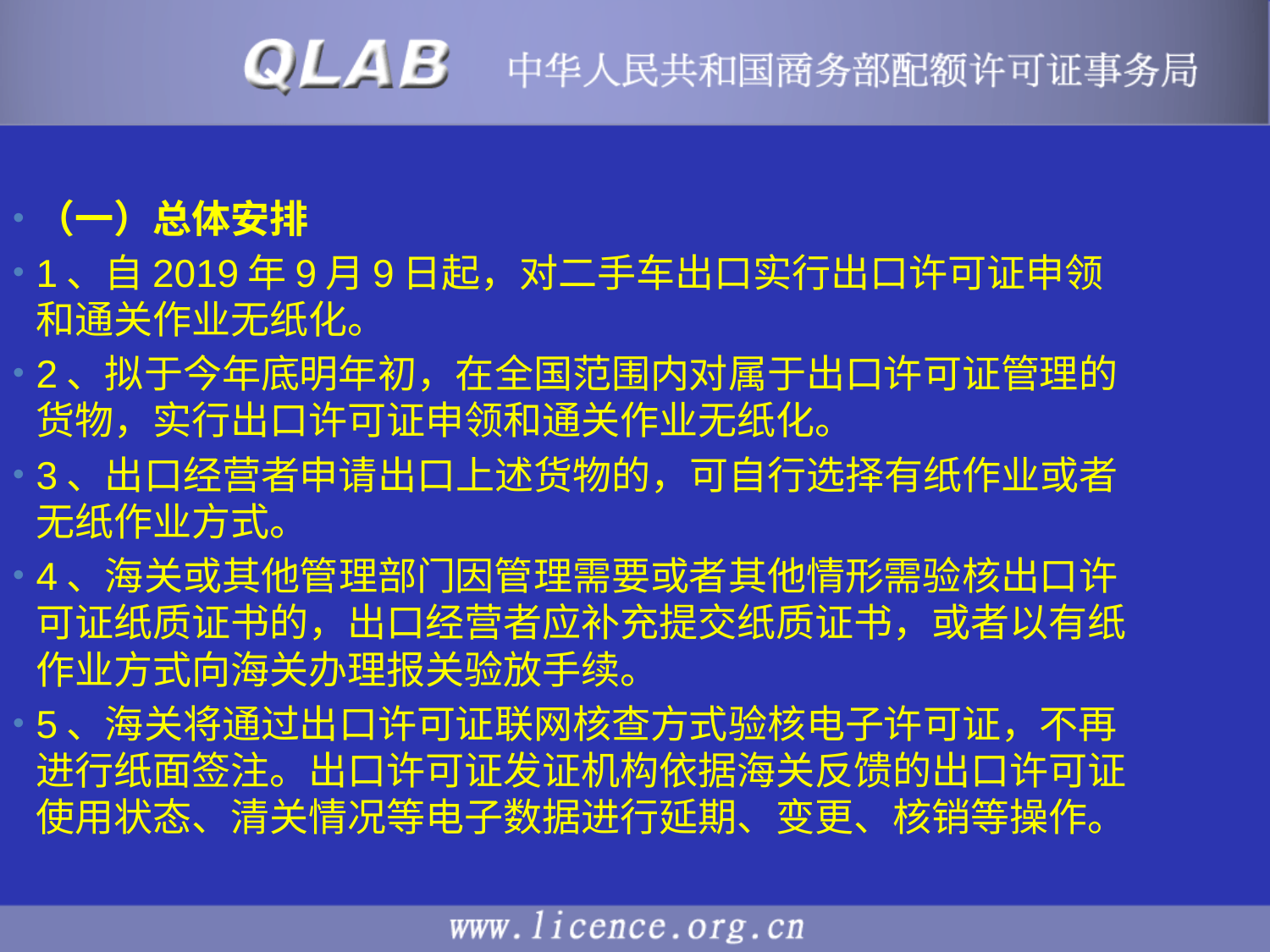

（一）总体安排
1、自2019年9月9日起，对二手车出口实行出口许可证申领和通关作业无纸化。
2、拟于今年底明年初，在全国范围内对属于出口许可证管理的货物，实行出口许可证申领和通关作业无纸化。
3、出口经营者申请出口上述货物的，可自行选择有纸作业或者无纸作业方式。
4、海关或其他管理部门因管理需要或者其他情形需验核出口许可证纸质证书的，出口经营者应补充提交纸质证书，或者以有纸作业方式向海关办理报关验放手续。
5、海关将通过出口许可证联网核查方式验核电子许可证，不再进行纸面签注。出口许可证发证机构依据海关反馈的出口许可证使用状态、清关情况等电子数据进行延期、变更、核销等操作。